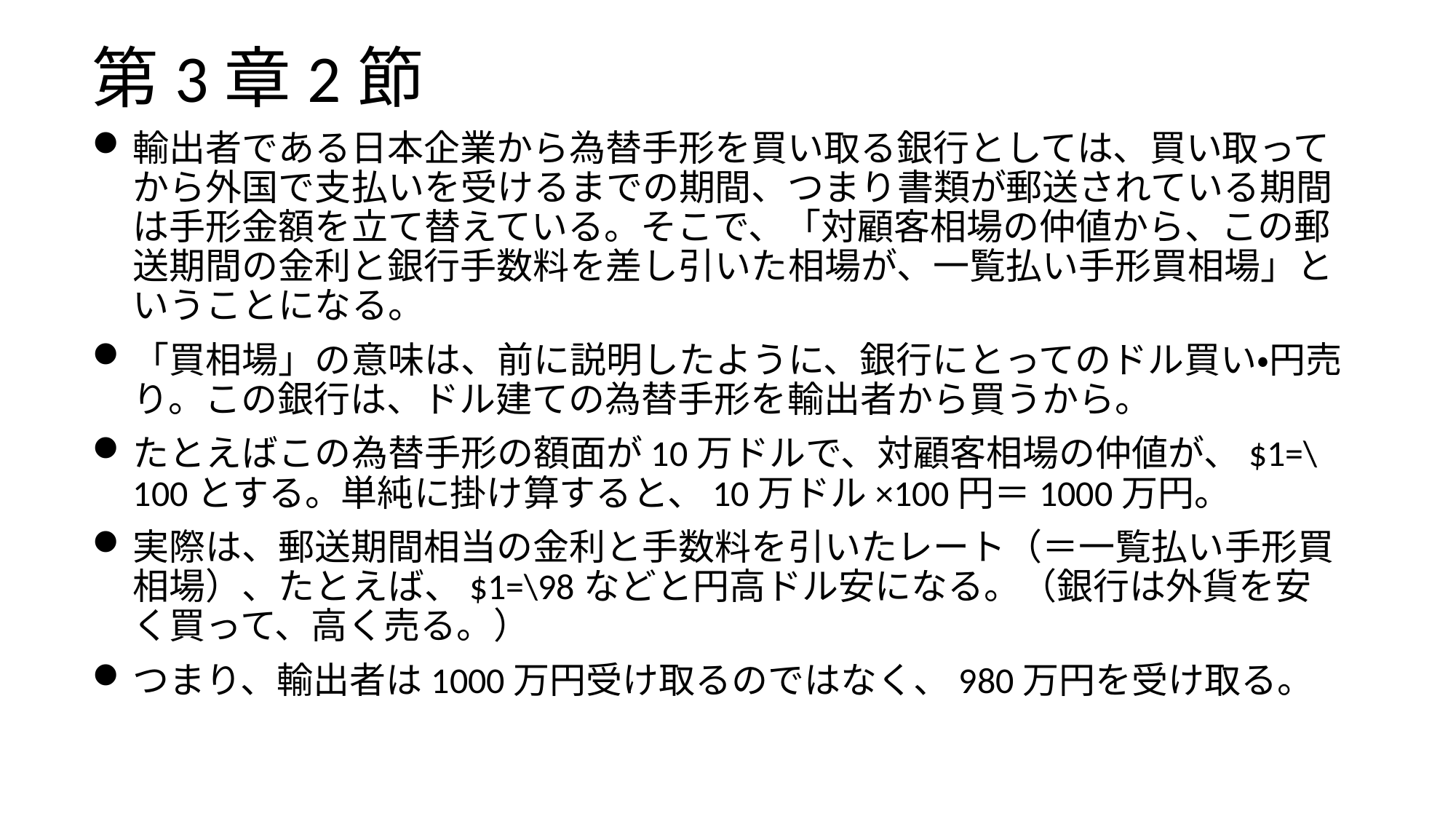

# 第3章2節
輸出者である日本企業から為替手形を買い取る銀行としては、買い取ってから外国で支払いを受けるまでの期間、つまり書類が郵送されている期間は手形金額を立て替えている。そこで、「対顧客相場の仲値から、この郵送期間の金利と銀行手数料を差し引いた相場が、一覧払い手形買相場」ということになる。
「買相場」の意味は、前に説明したように、銀行にとってのドル買い・円売り。この銀行は、ドル建ての為替手形を輸出者から買うから。
たとえばこの為替手形の額面が10万ドルで、対顧客相場の仲値が、$1=\100とする。単純に掛け算すると、10万ドル×100円＝1000万円。
実際は、郵送期間相当の金利と手数料を引いたレート（＝一覧払い手形買相場）、たとえば、$1=\98などと円高ドル安になる。（銀行は外貨を安く買って、高く売る。）
つまり、輸出者は1000万円受け取るのではなく、980万円を受け取る。